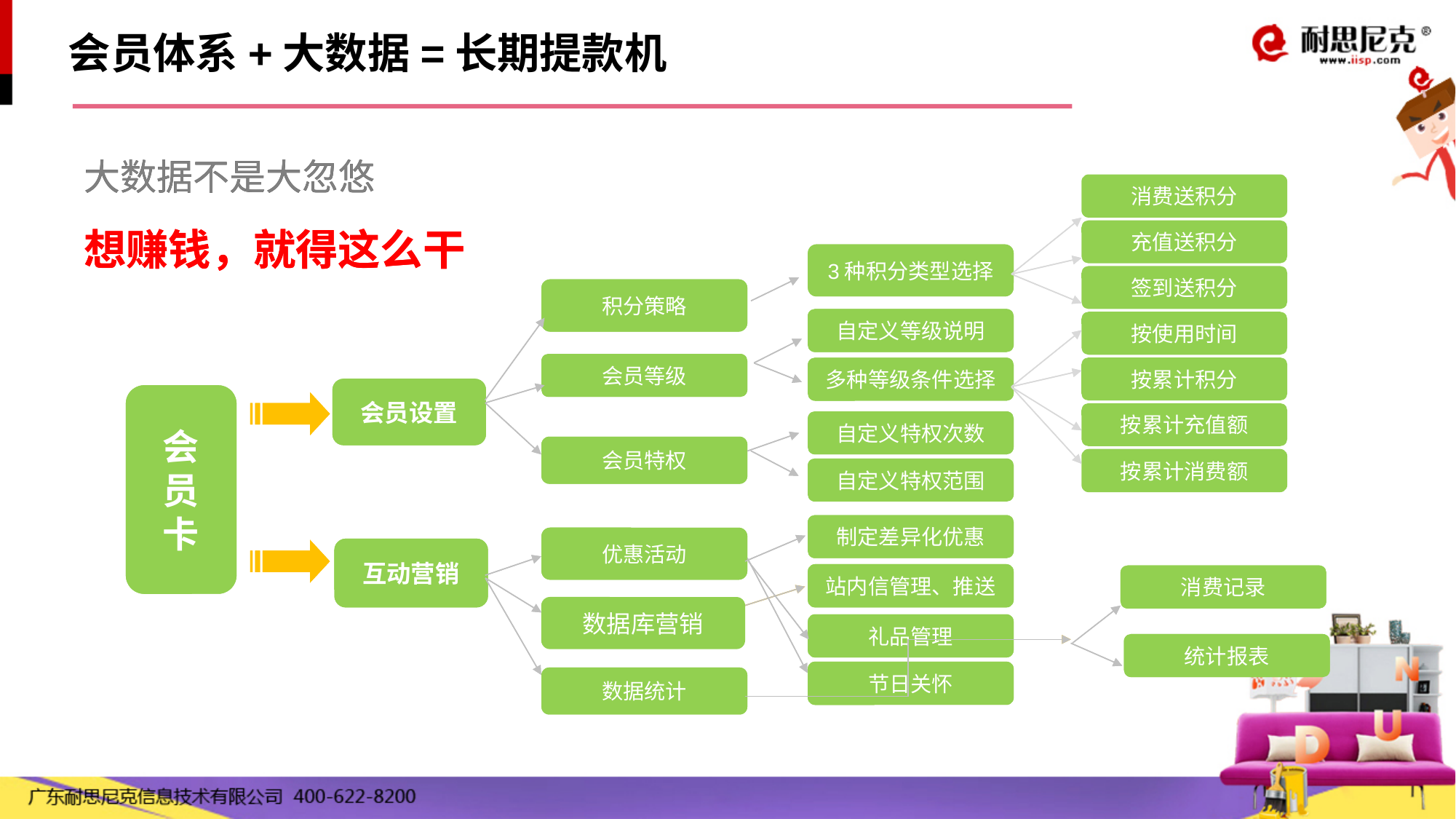

会员体系+大数据=长期提款机

大数据不是大忽悠
想赚钱，就得这么干
大数据不是大忽悠
想赚钱，就得这么干
消费送积分

充值送积分
3种积分类型选择
3种积分类型选择

签到送积分

积分策略
积分策略
自定义等级说明
自定义等级说明
按使用时间

会员等级
会员等级
按累计积分
多种等级条件选择
多种等级条件选择

会员设置
会员设置

会
员
卡
会
员
卡

按累计充值额
自定义特权次数
自定义特权次数

会员特权
会员特权
按累计消费额

自定义特权范围
自定义特权范围
制定差异化优惠
制定差异化优惠
优惠活动
优惠活动

互动营销
互动营销

站内信管理、推送
站内信管理、推送
消费记录
消费记录

数据库营销

礼品管理
礼品管理
统计报表
统计报表

节日关怀
节日关怀
数据统计
数据统计